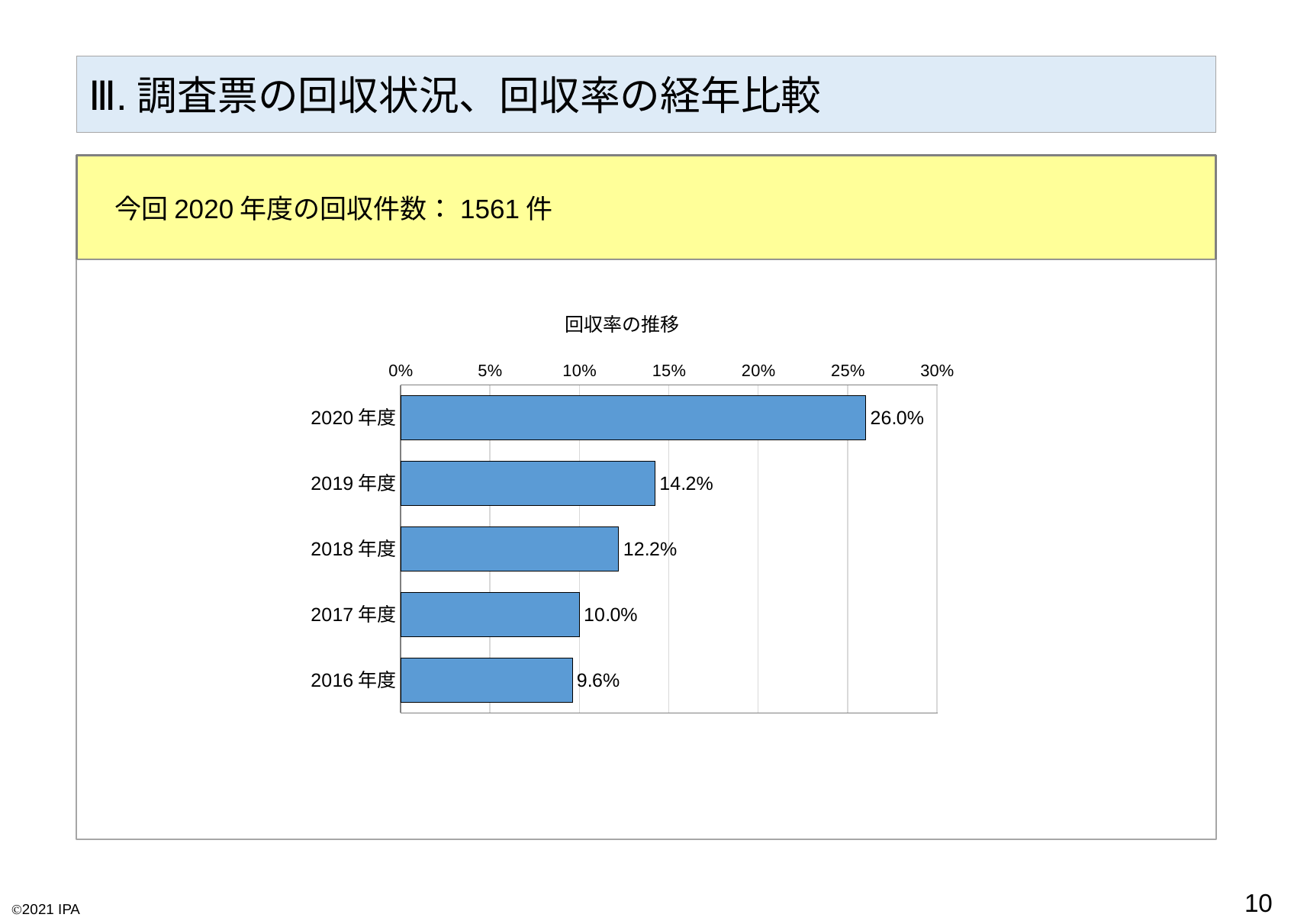

Ⅲ.調査票の回収状況、回収率の経年比較
　今回2020年度の回収件数：1561件

### Chart: 回収率の推移

| Category |  |
|---|---|
| 2020年度 | 0.26016666666666666 |
| 2019年度 | 0.142295866074479 |
| 2018年度 | 0.122 |
| 2017年度 | 0.1 |
| 2016年度 | 0.096 |